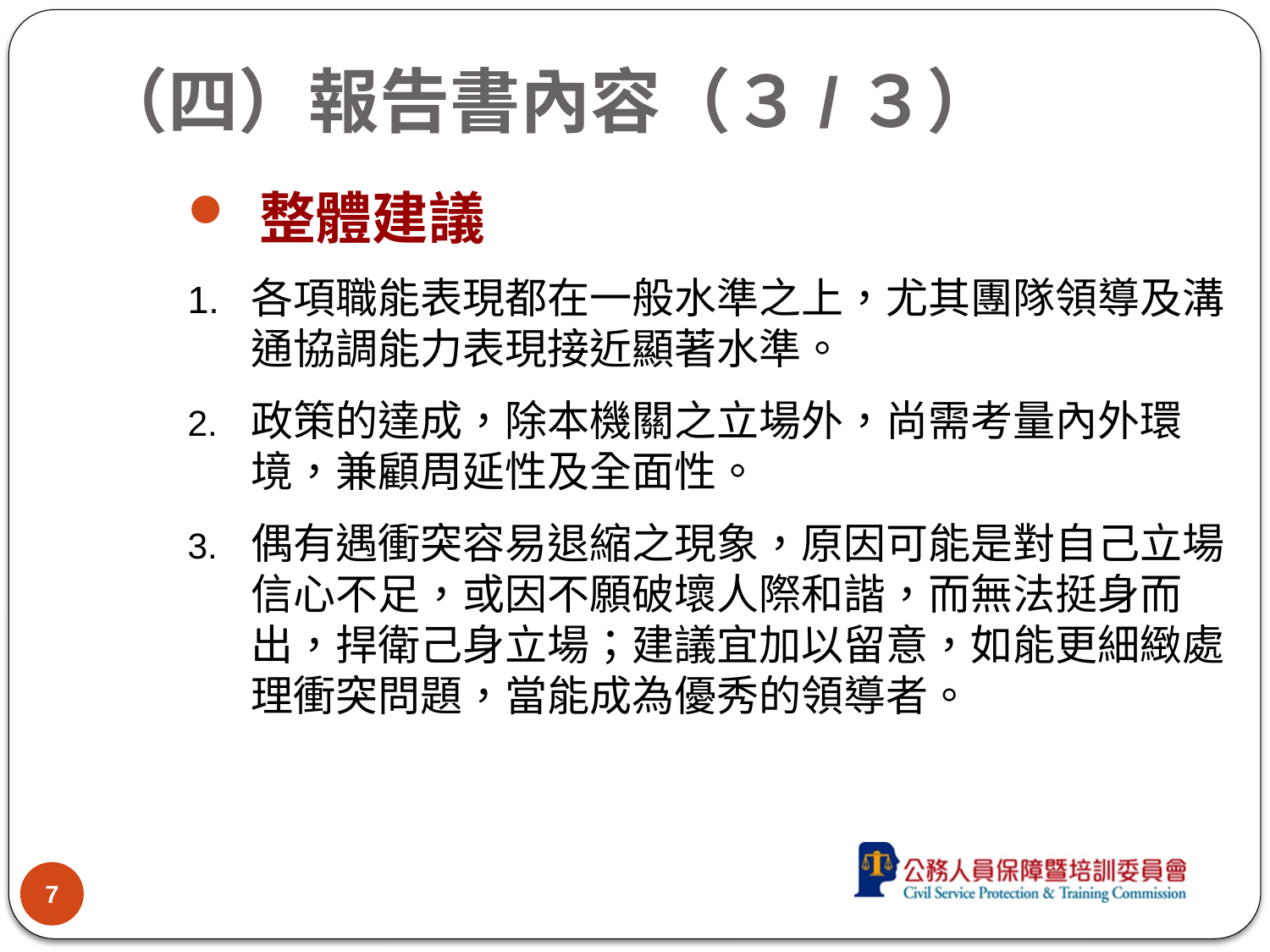

# （三） （四）報告書內容（３/３）
整體建議
各項職能表現都在一般水準之上，尤其團隊領導及溝通協調能力表現接近顯著水準。
政策的達成，除本機關之立場外，尚需考量內外環境，兼顧周延性及全面性。
偶有遇衝突容易退縮之現象，原因可能是對自己立場信心不足，或因不願破壞人際和諧，而無法挺身而出，捍衛己身立場；建議宜加以留意，如能更細緻處理衝突問題，當能成為優秀的領導者。
7